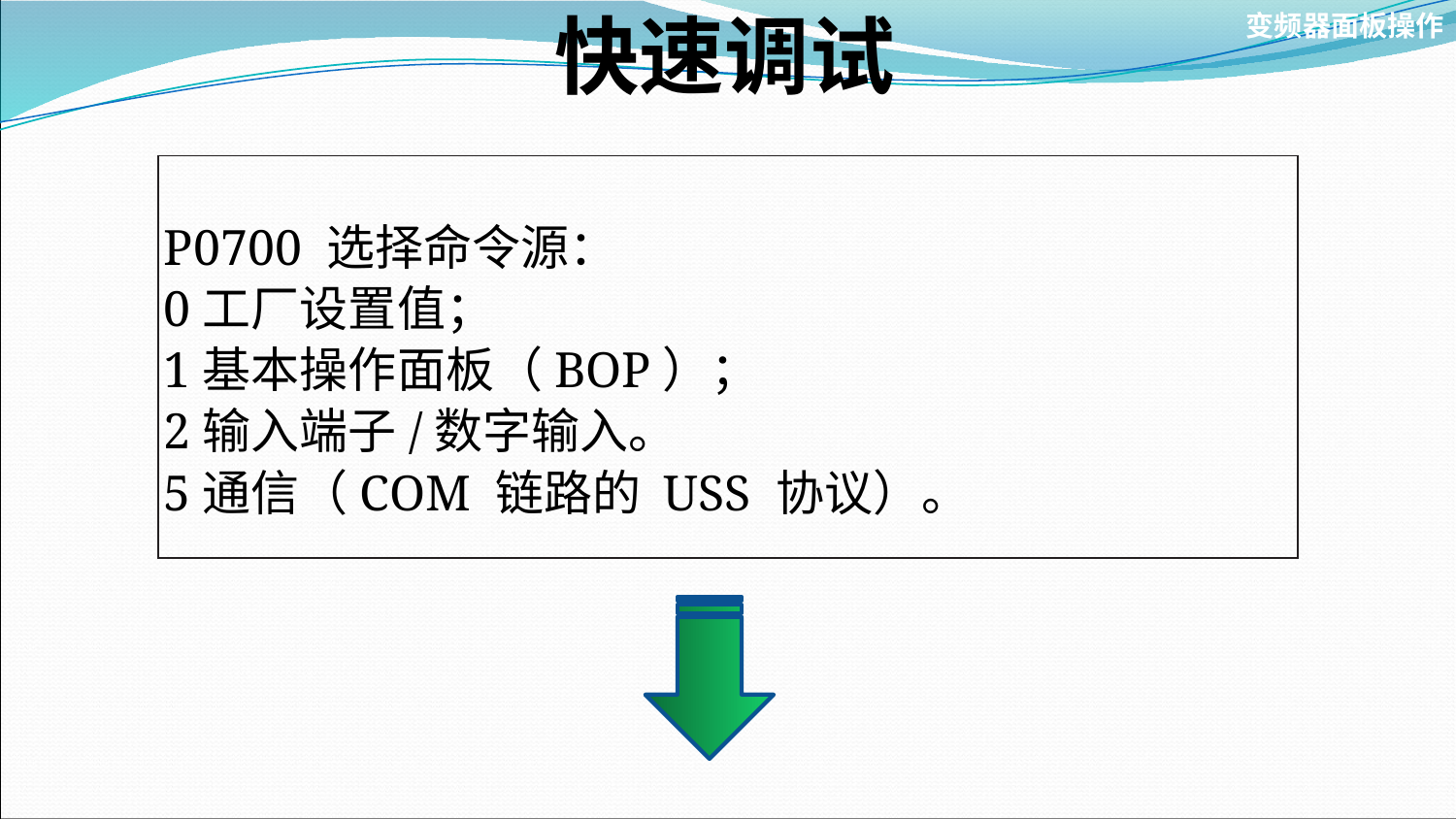

快速调试
变频器面板操作

P0700 选择命令源：
0工厂设置值；
1基本操作面板（BOP）；
2输入端子/数字输入。
5通信（COM 链路的 USS 协议）。

12